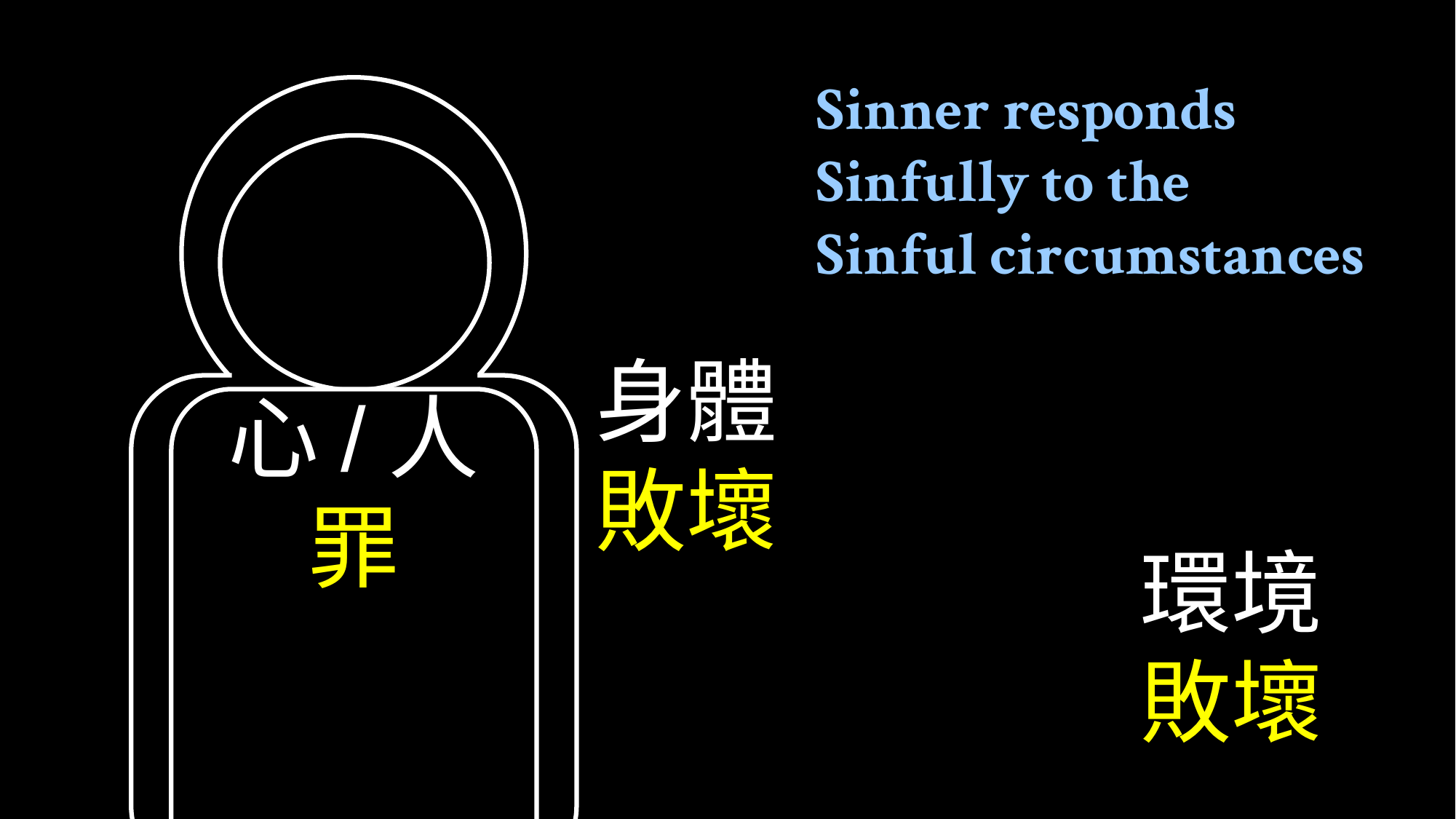

Sinner responds
Sinfully to the
Sinful circumstances

身體
敗壞

心/人
罪

環境
敗壞